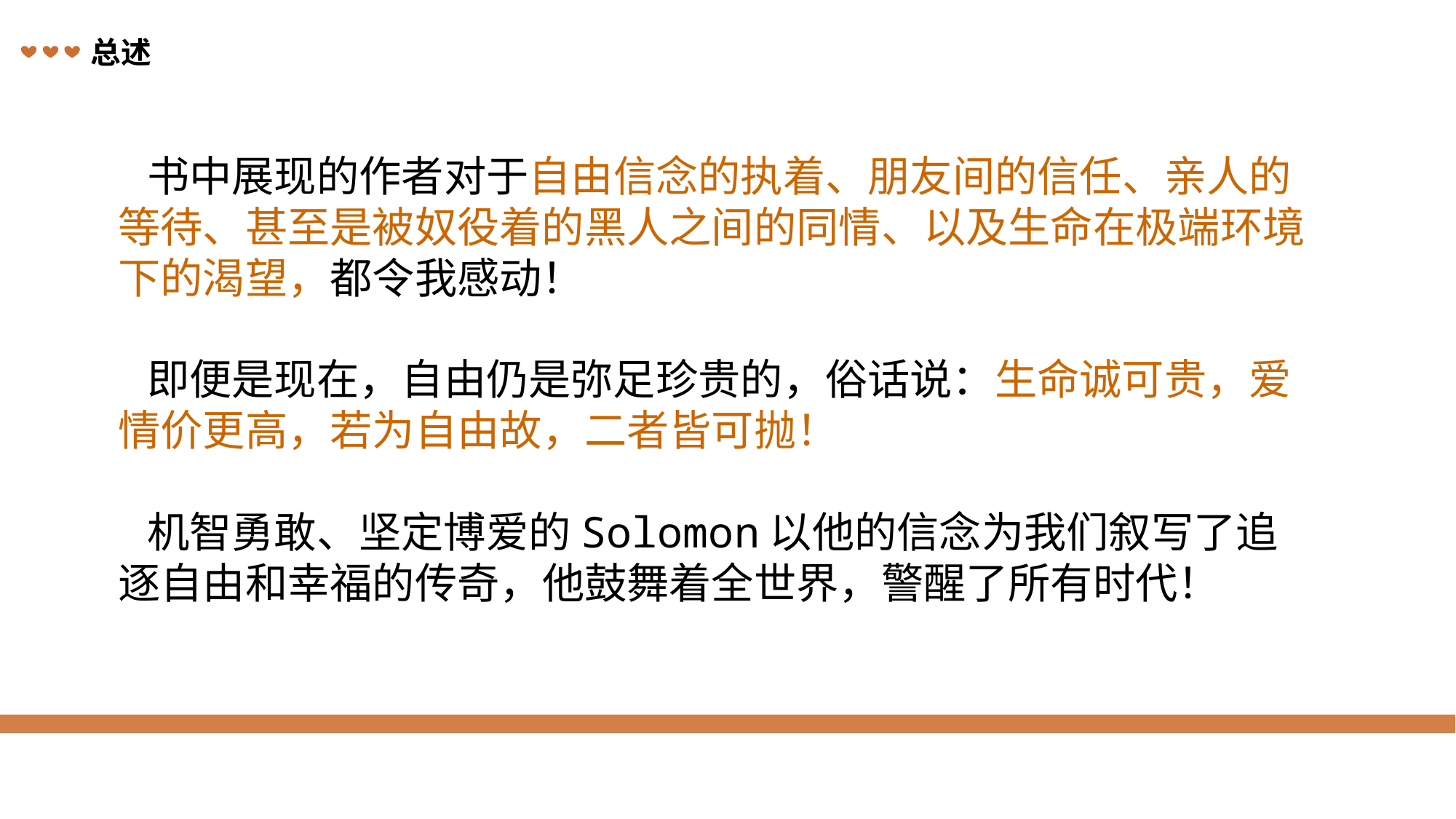

总述

  书中展现的作者对于自由信念的执着、朋友间的信任、亲人的等待、甚至是被奴役着的黑人之间的同情、以及生命在极端环境下的渴望，都令我感动！

  即便是现在，自由仍是弥足珍贵的，俗话说：生命诚可贵，爱情价更高，若为自由故，二者皆可抛！

  机智勇敢、坚定博爱的Solomon以他的信念为我们叙写了追逐自由和幸福的传奇，他鼓舞着全世界，警醒了所有时代！